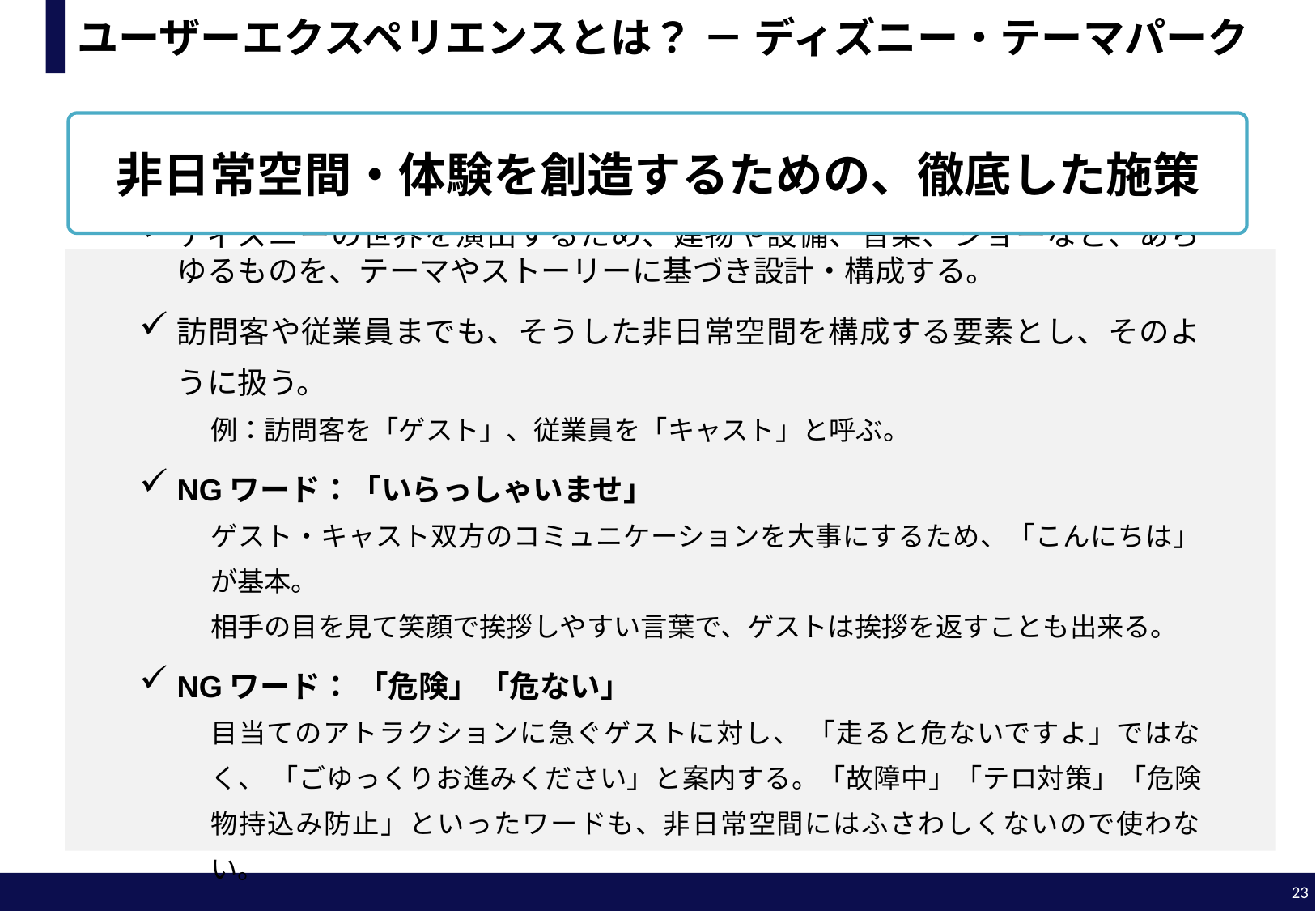

# ユーザーエクスペリエンスとは？ － ディズニー・テーマパーク

非日常空間・体験を創造するための、徹底した施策

ディズニーの世界を演出するため、建物や設備、音楽、ショーなど、あらゆるものを、テーマやストーリーに基づき設計・構成する。
訪問客や従業員までも、そうした非日常空間を構成する要素とし、そのように扱う。
例：訪問客を「ゲスト」、従業員を「キャスト」と呼ぶ。
NGワード：「いらっしゃいませ」
ゲスト・キャスト双方のコミュニケーションを大事にするため、「こんにちは」が基本。
相手の目を見て笑顔で挨拶しやすい言葉で、ゲストは挨拶を返すことも出来る。
NGワード： 「危険」「危ない」
目当てのアトラクションに急ぐゲストに対し、 「走ると危ないですよ」ではなく、 「ごゆっくりお進みください」と案内する。「故障中」「テロ対策」「危険物持込み防止」といったワードも、非日常空間にはふさわしくないので使わない。